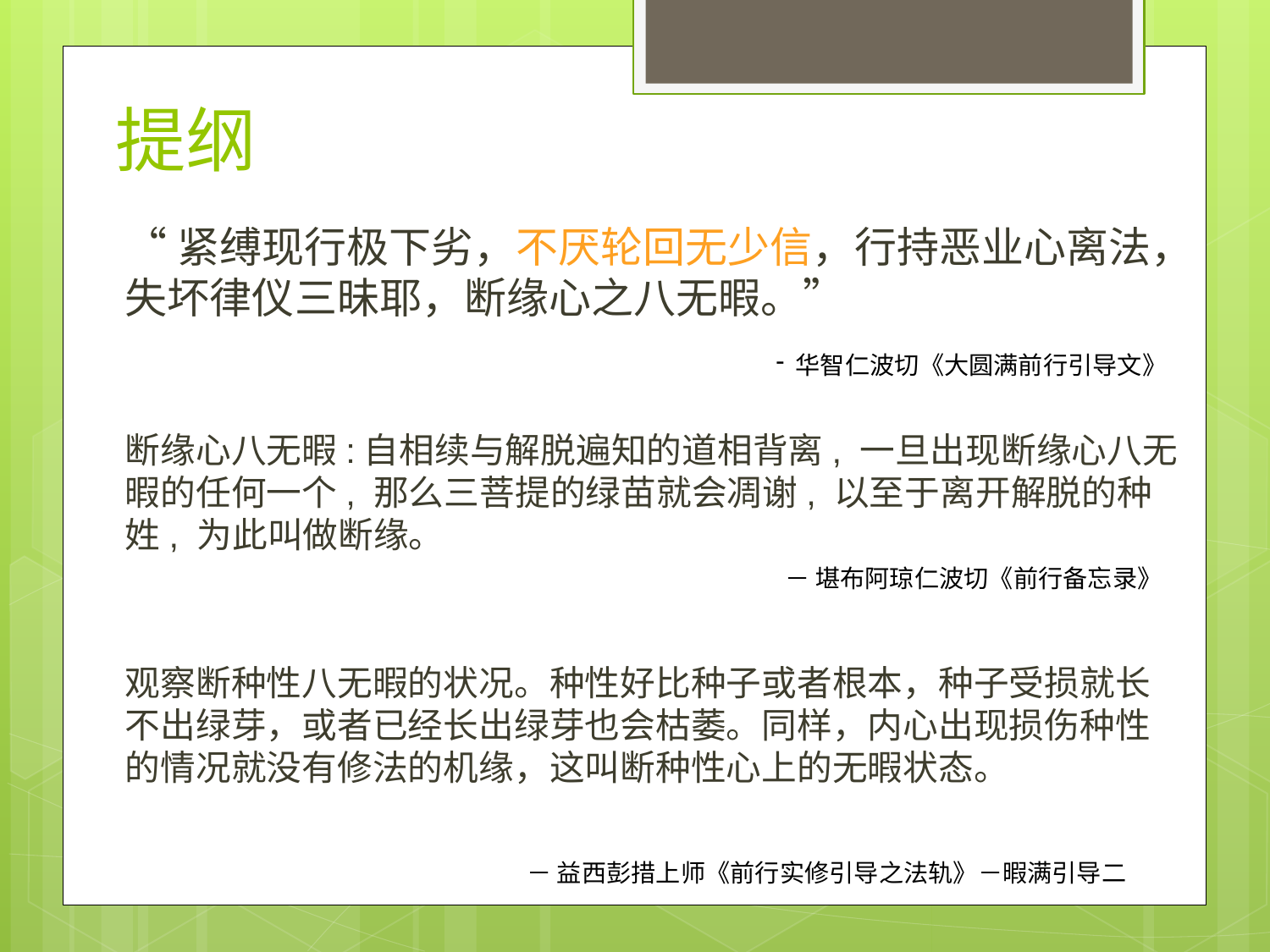

# 提纲
“紧缚现行极下劣，不厌轮回无少信，行持恶业心离法，失坏律仪三昧耶，断缘心之八无暇。”

断缘心八无暇:自相续与解脱遍知的道相背离, 一旦出现断缘心八无暇的任何一个, 那么三菩提的绿苗就会凋谢, 以至于离开解脱的种姓, 为此叫做断缘。

观察断种性八无暇的状况。种性好比种子或者根本，种子受损就长不出绿芽，或者已经长出绿芽也会枯萎。同样，内心出现损伤种性的情况就没有修法的机缘，这叫断种性心上的无暇状态。

 华智仁波切《大圆满前行引导文》
－ 堪布阿琼仁波切《前行备忘录》
－ 益西彭措上师《前行实修引导之法轨》－暇满引导二